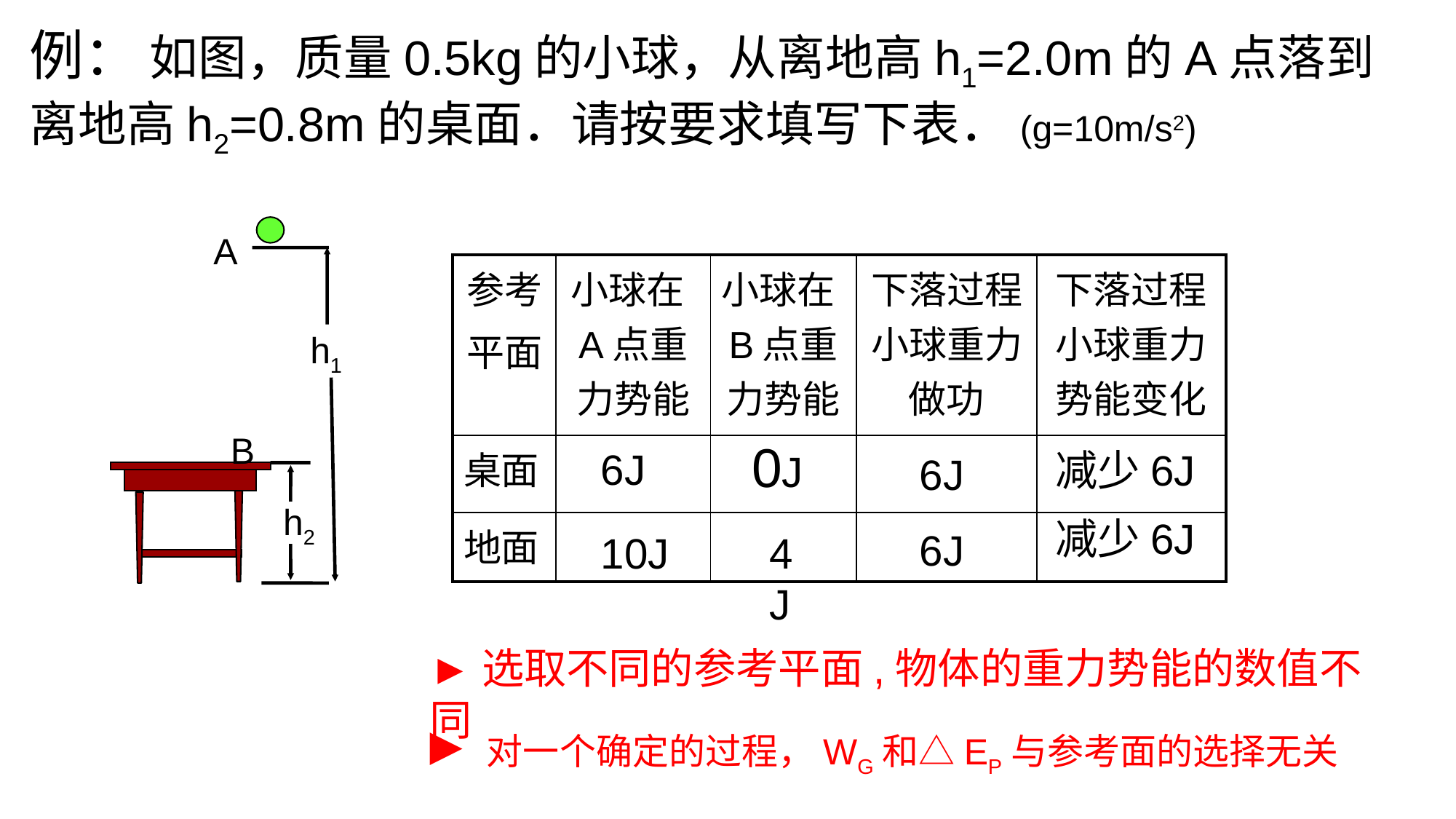

例： 如图，质量0.5kg的小球，从离地高h1=2.0m的A点落到离地高h2=0.8m的桌面．请按要求填写下表．(g=10m/s2)

h1

h2

A
B
| 参考 平面 | 小球在A点重力势能 | 小球在B点重力势能 | 下落过程小球重力做功 | 下落过程小球重力势能变化 |
| --- | --- | --- | --- | --- |
| 桌面 |  |  |  |  |
| 地面 |  |  |  |  |
0J
6J
减少6J
6J
减少6J
6J
10J
4J
►选取不同的参考平面,物体的重力势能的数值不同
►对一个确定的过程，WG和△EP与参考面的选择无关